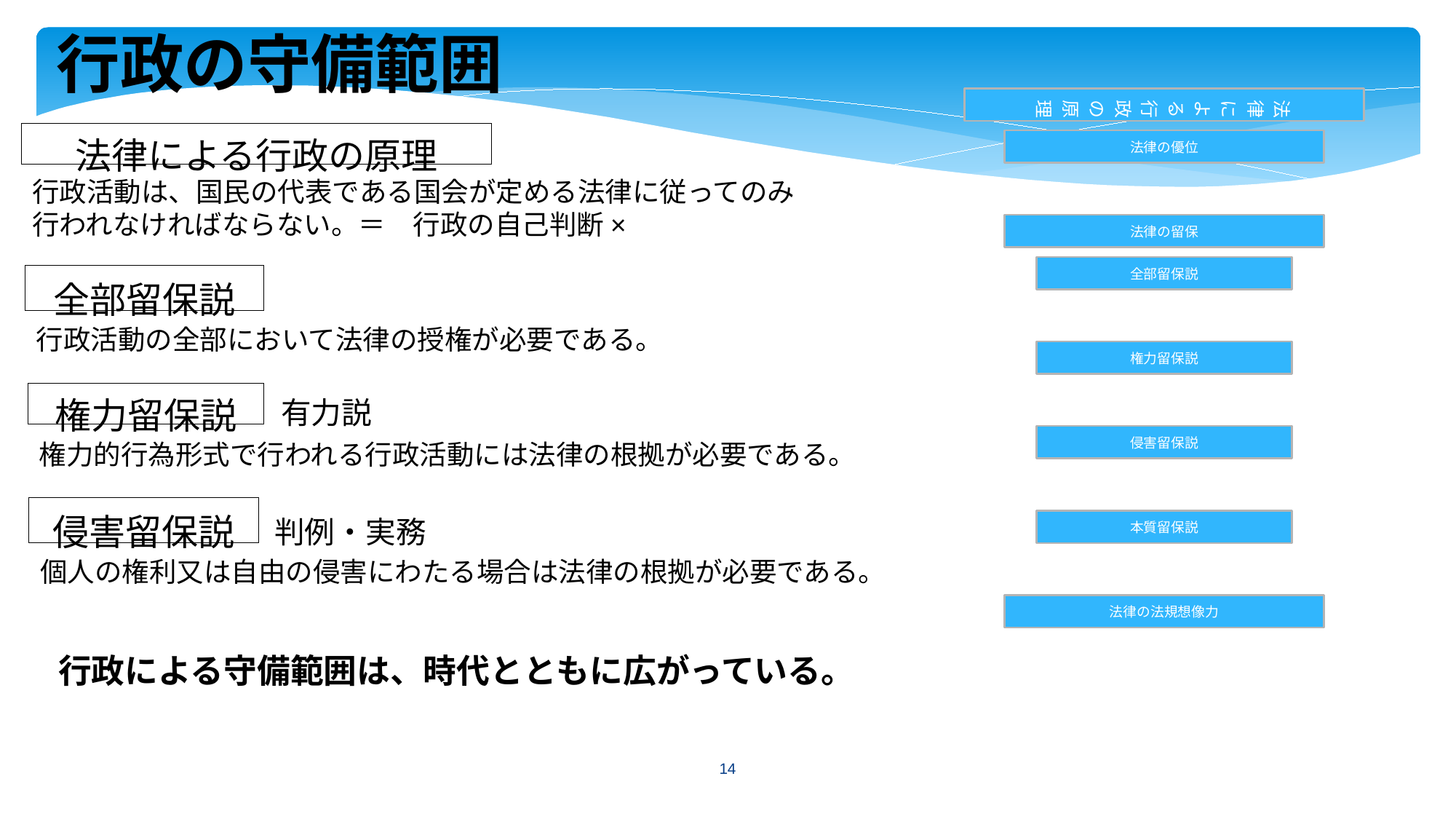

行政の守備範囲
法
律
に
よ
る
行
政
の
原
理
法律の優位
法律の留保
法律の法規想像力
全部留保説
侵害留保説
本質留保説
権力留保説
法律による行政の原理
行政活動は、国民の代表である国会が定める法律に従ってのみ行われなければならない。＝　行政の自己判断×
全部留保説
行政活動の全部において法律の授権が必要である。
権力留保説
有力説
権力的行為形式で行われる行政活動には法律の根拠が必要である。
侵害留保説
判例・実務
個人の権利又は自由の侵害にわたる場合は法律の根拠が必要である。
行政による守備範囲は、時代とともに広がっている。
14